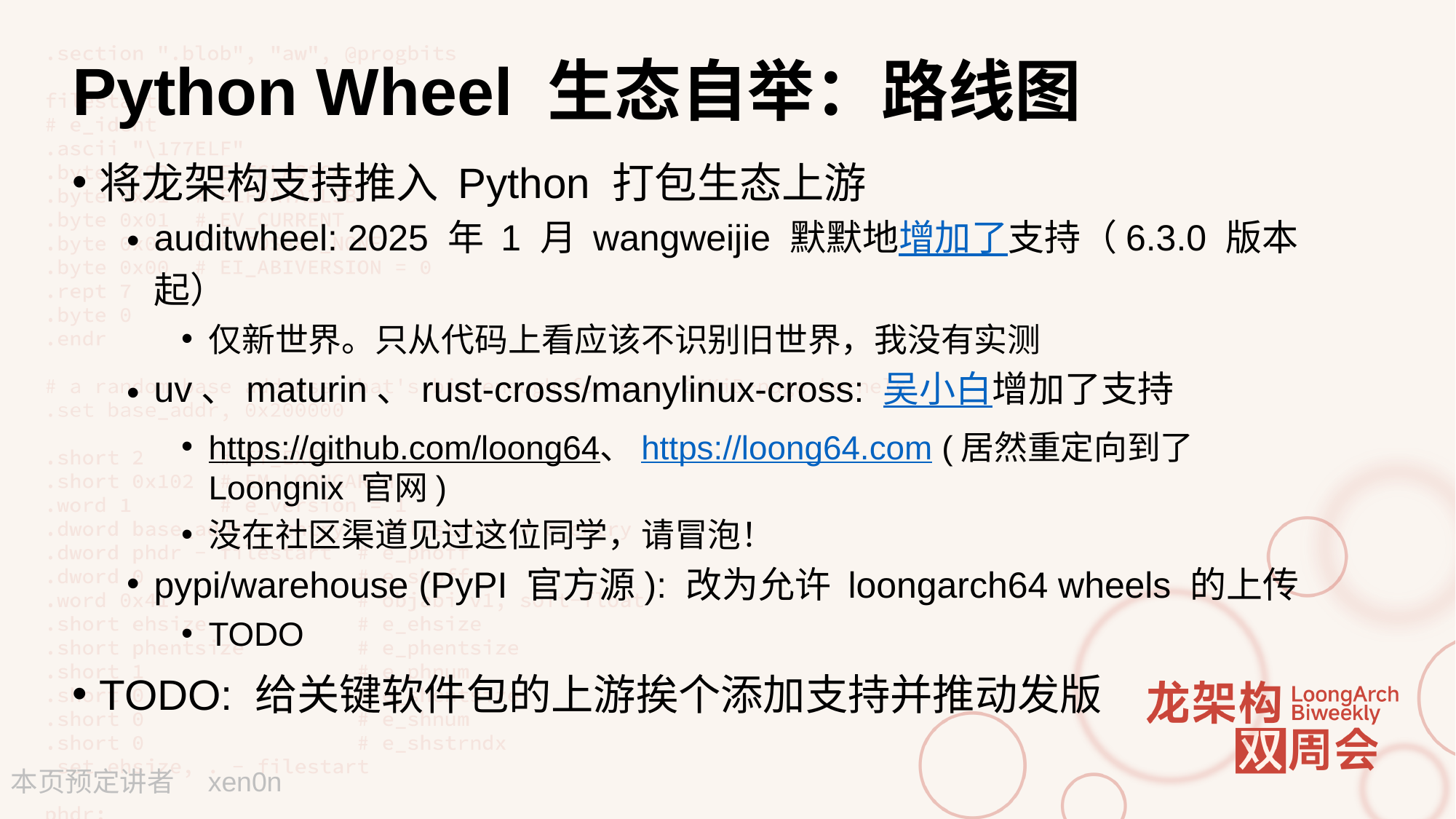

# Python Wheel 生态自举：路线图
将龙架构支持推入 Python 打包生态上游
auditwheel: 2025 年 1 月 wangweijie 默默地增加了支持（6.3.0 版本起）
仅新世界。只从代码上看应该不识别旧世界，我没有实测
uv、maturin、rust-cross/manylinux-cross: 吴小白增加了支持
https://github.com/loong64、https://loong64.com (居然重定向到了 Loongnix 官网)
没在社区渠道见过这位同学，请冒泡！
pypi/warehouse (PyPI 官方源): 改为允许 loongarch64 wheels 的上传
TODO
TODO: 给关键软件包的上游挨个添加支持并推动发版
xen0n